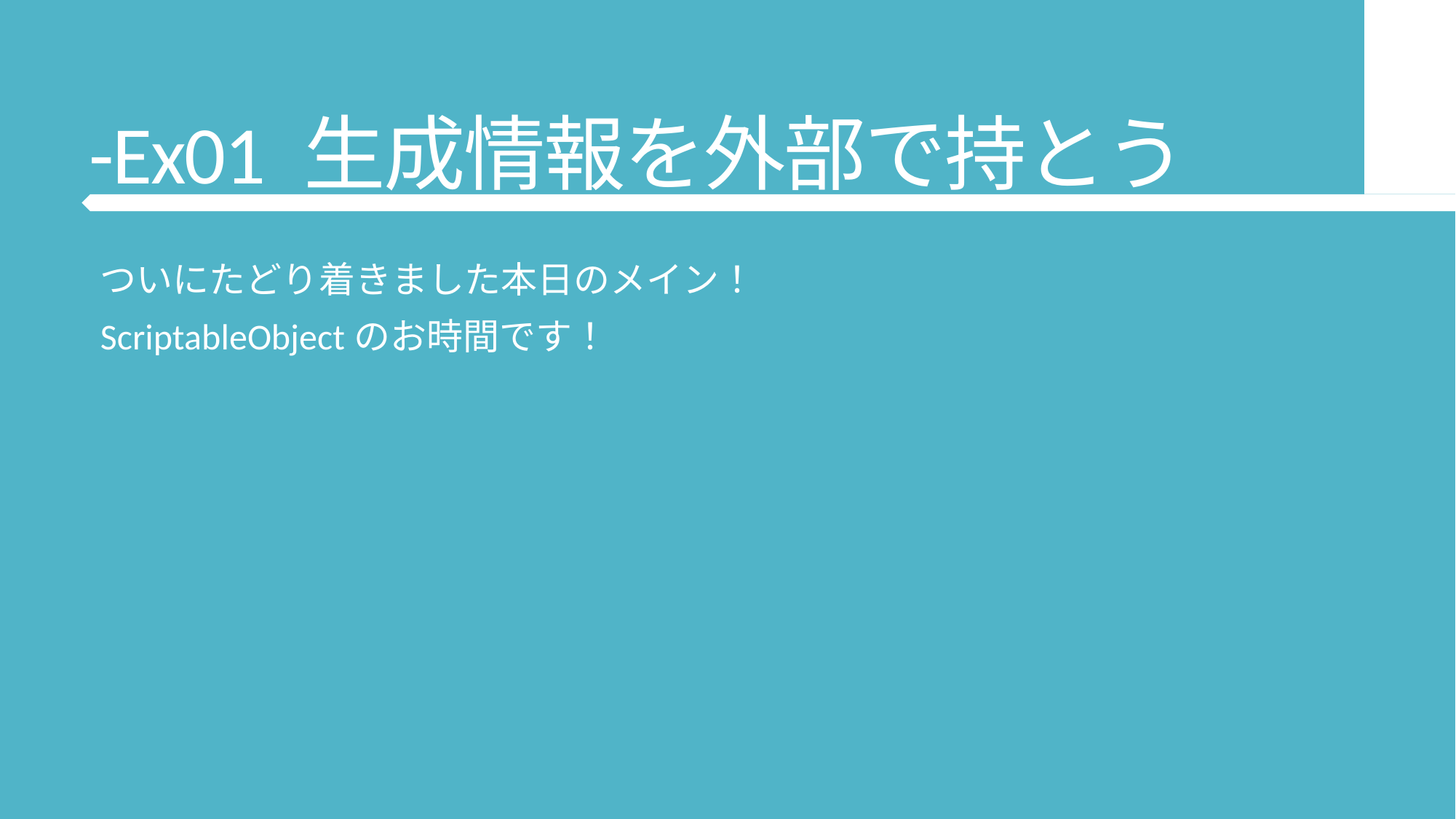

# -Ex01 生成情報を外部で持とう
ついにたどり着きました本日のメイン！
ScriptableObjectのお時間です！